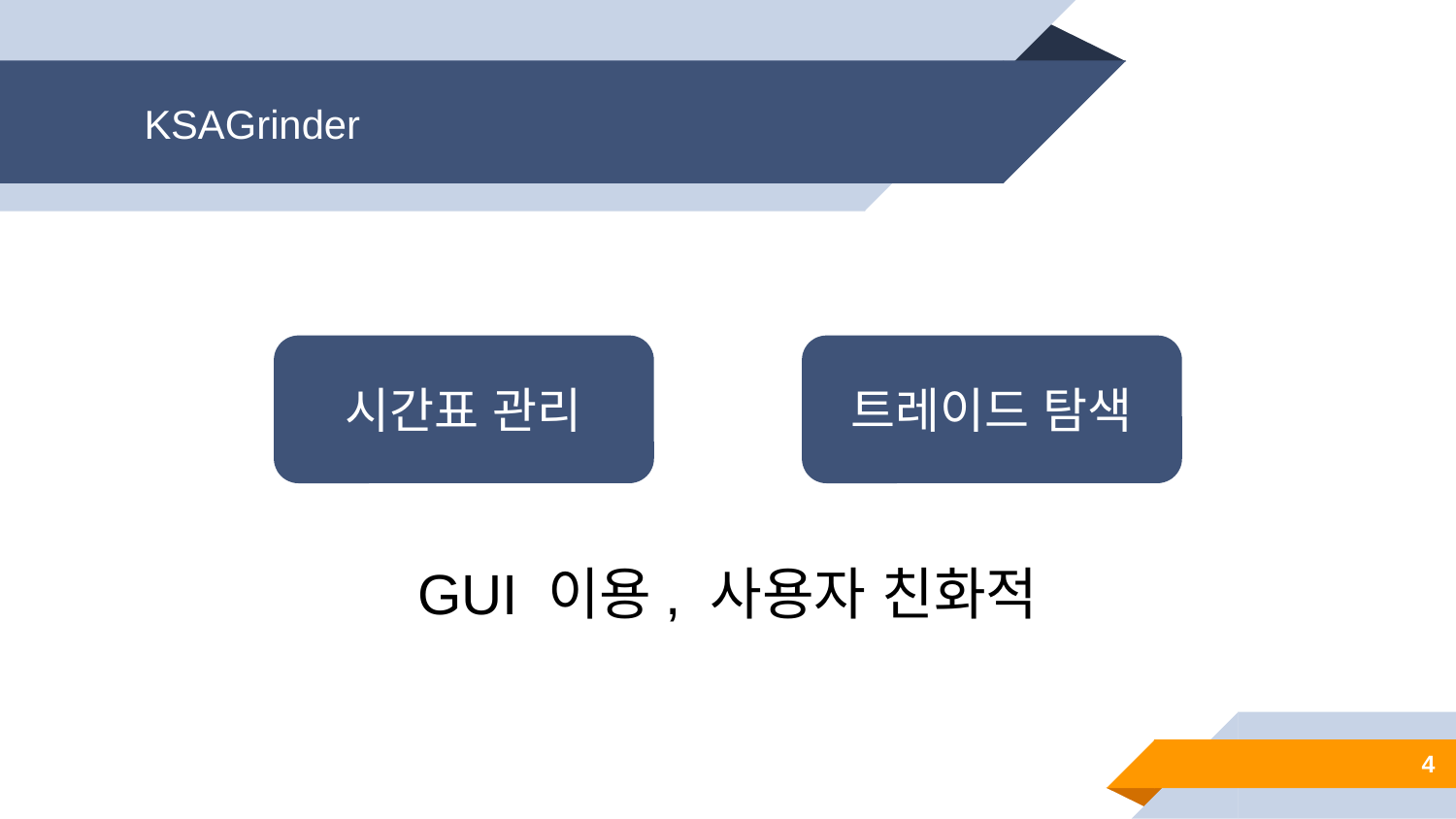

# KSAGrinder
시간표 관리
트레이드 탐색
GUI 이용, 사용자 친화적
4